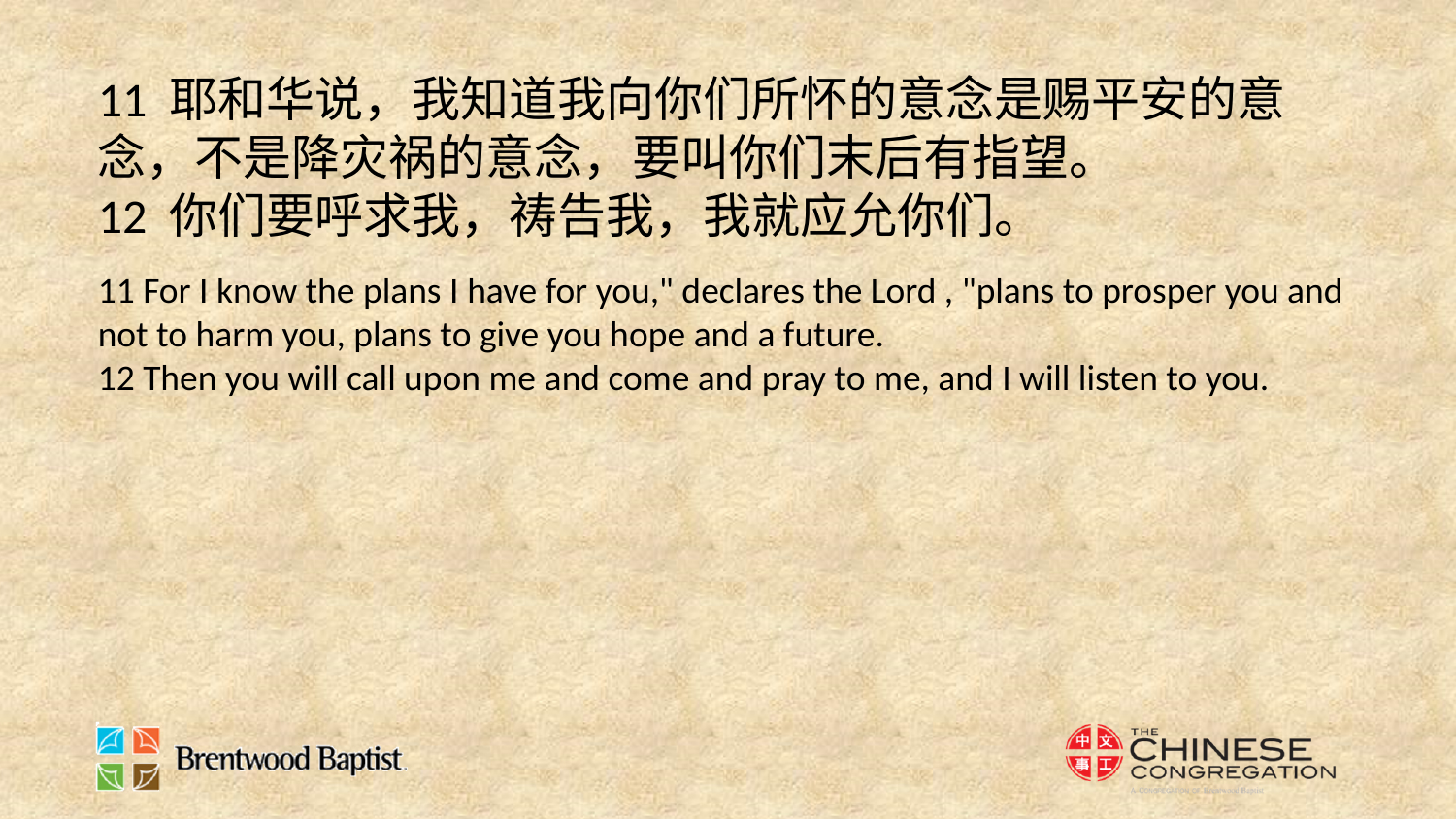

11 耶和华说，我知道我向你们所怀的意念是赐平安的意念，不是降灾祸的意念，要叫你们末后有指望。
12 你们要呼求我，祷告我，我就应允你们。

11 For I know the plans I have for you," declares the Lord , "plans to prosper you and not to harm you, plans to give you hope and a future.
12 Then you will call upon me and come and pray to me, and I will listen to you.